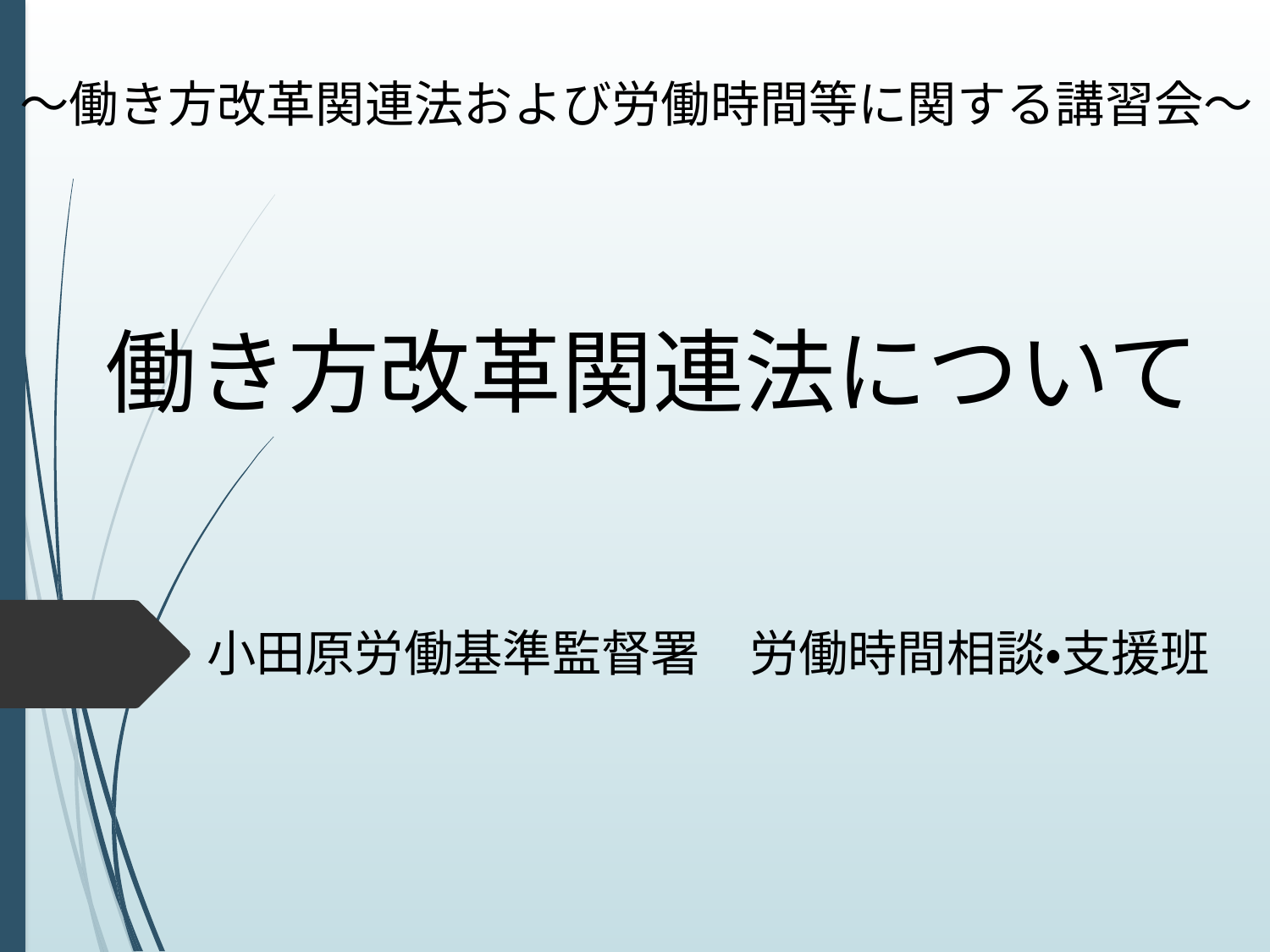

～働き方改革関連法および労働時間等に関する講習会～
# 働き方改革関連法について

　小田原労働基準監督署　労働時間相談・支援班